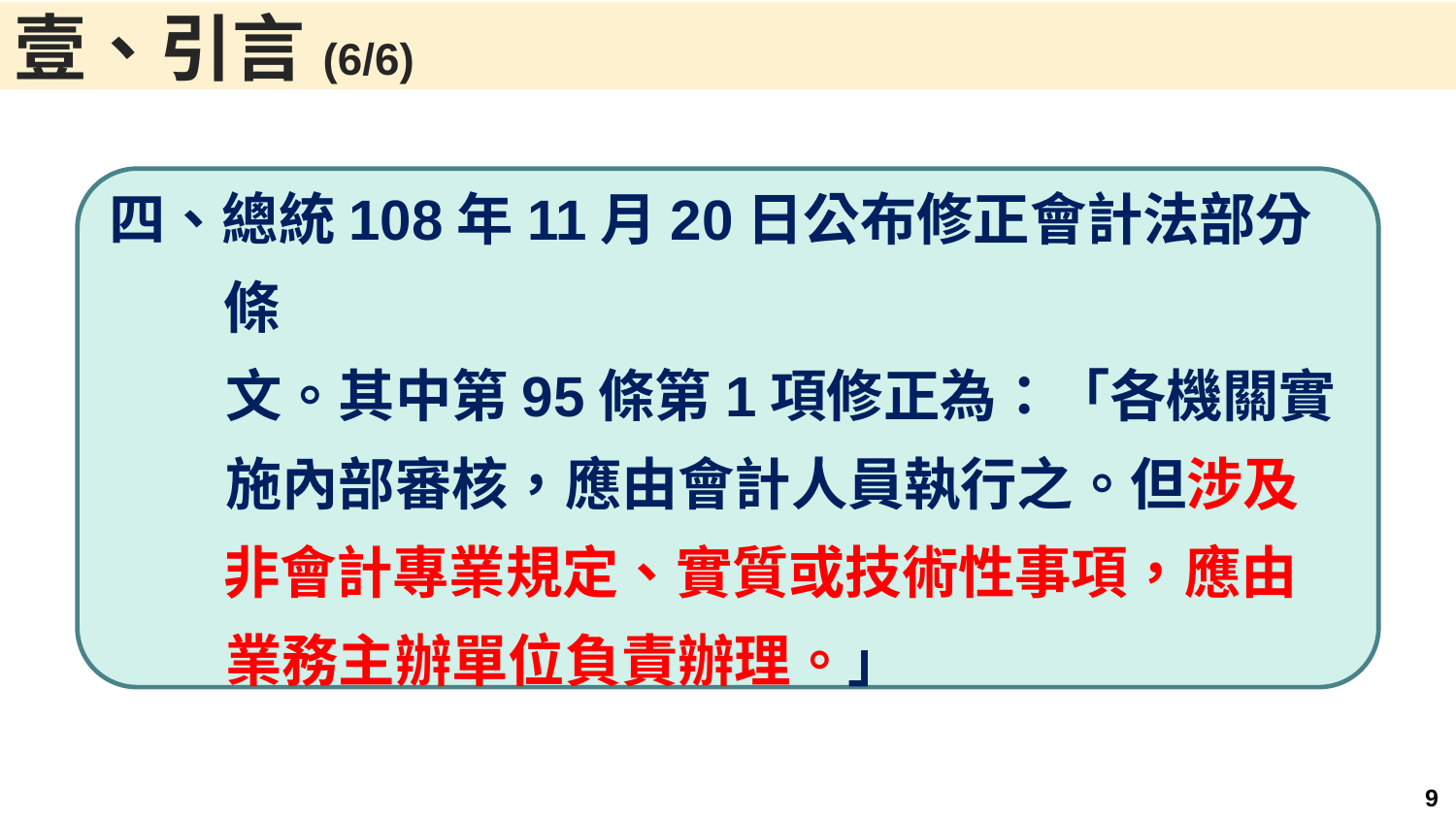

壹、引言(6/6)
四、總統108年11月20日公布修正會計法部分條
        文。其中第95條第1項修正為：「各機關實
        施內部審核，應由會計人員執行之。但涉及非會計專業規定、實質或技術性事項，應由
        業務主辦單位負責辦理。」
9